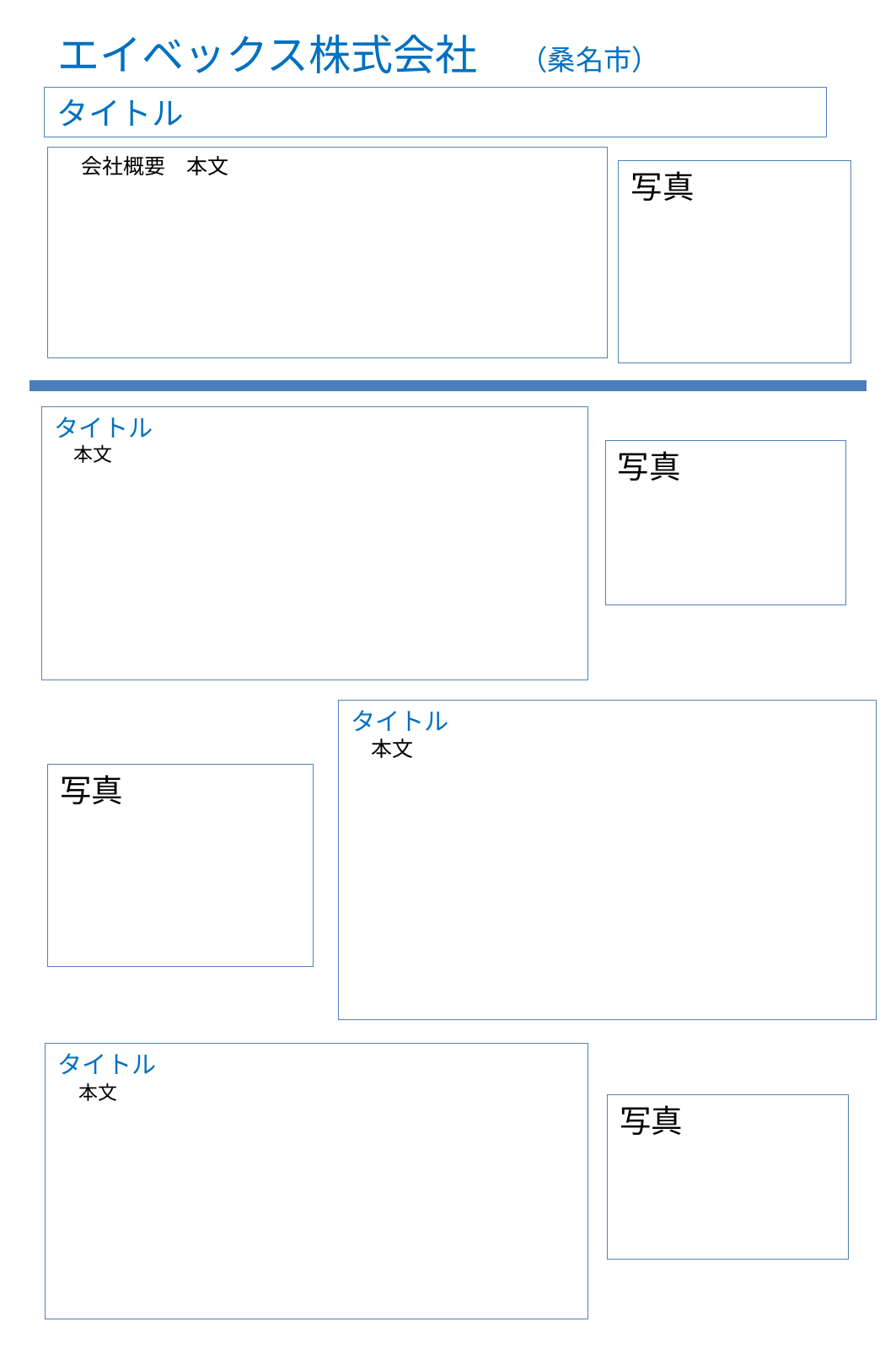

# エイベックス株式会社　（桑名市）
タイトル
　会社概要　本文

写真

タイトル
　本文

写真

タイトル
　本文

写真

タイトル
　本文

写真